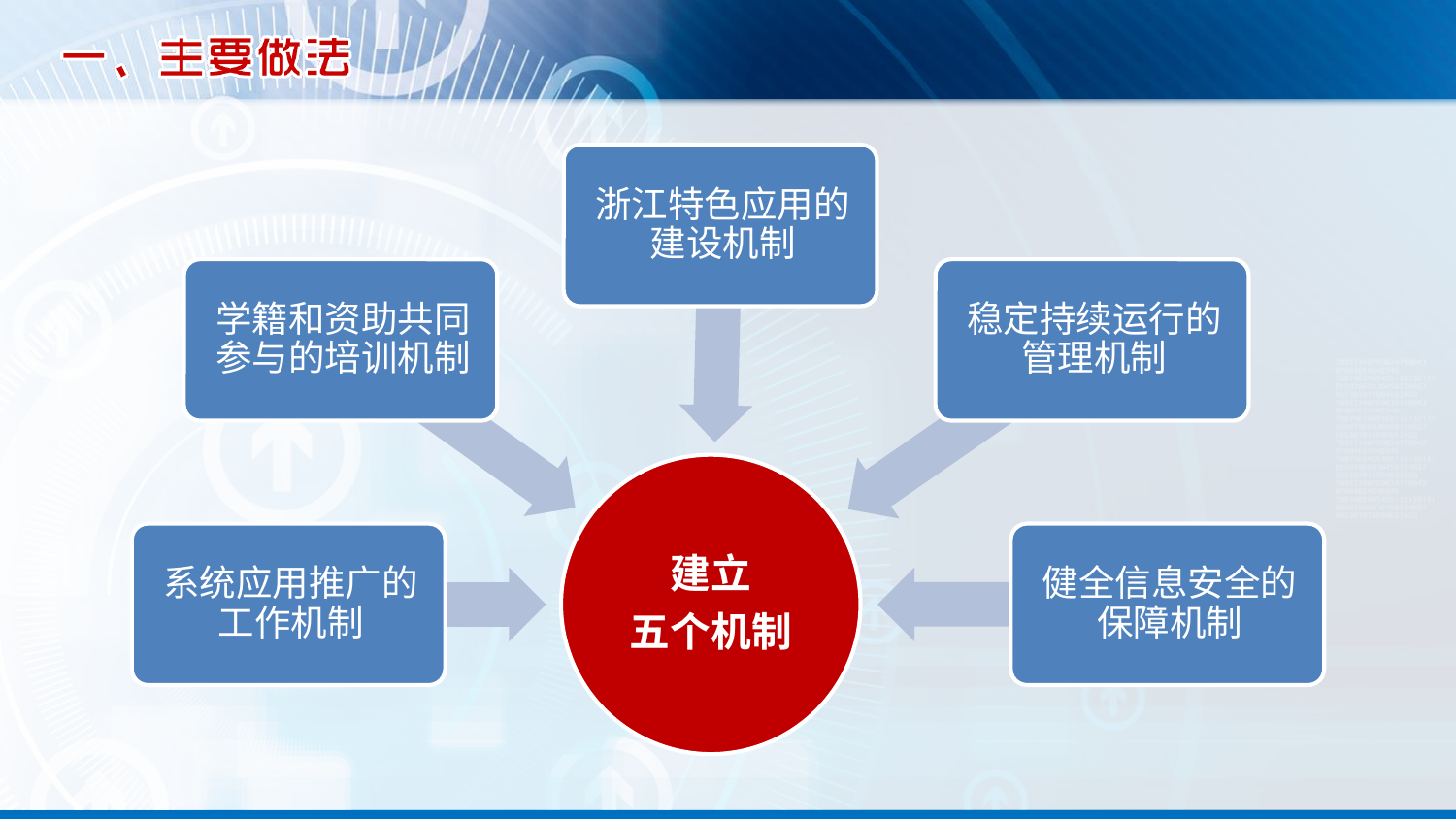

建立
五个机制
系统应用推广的工作机制
学籍和资助共同参与的培训机制
浙江特色应用的建设机制
稳定持续运行的管理机制
健全信息安全的保障机制